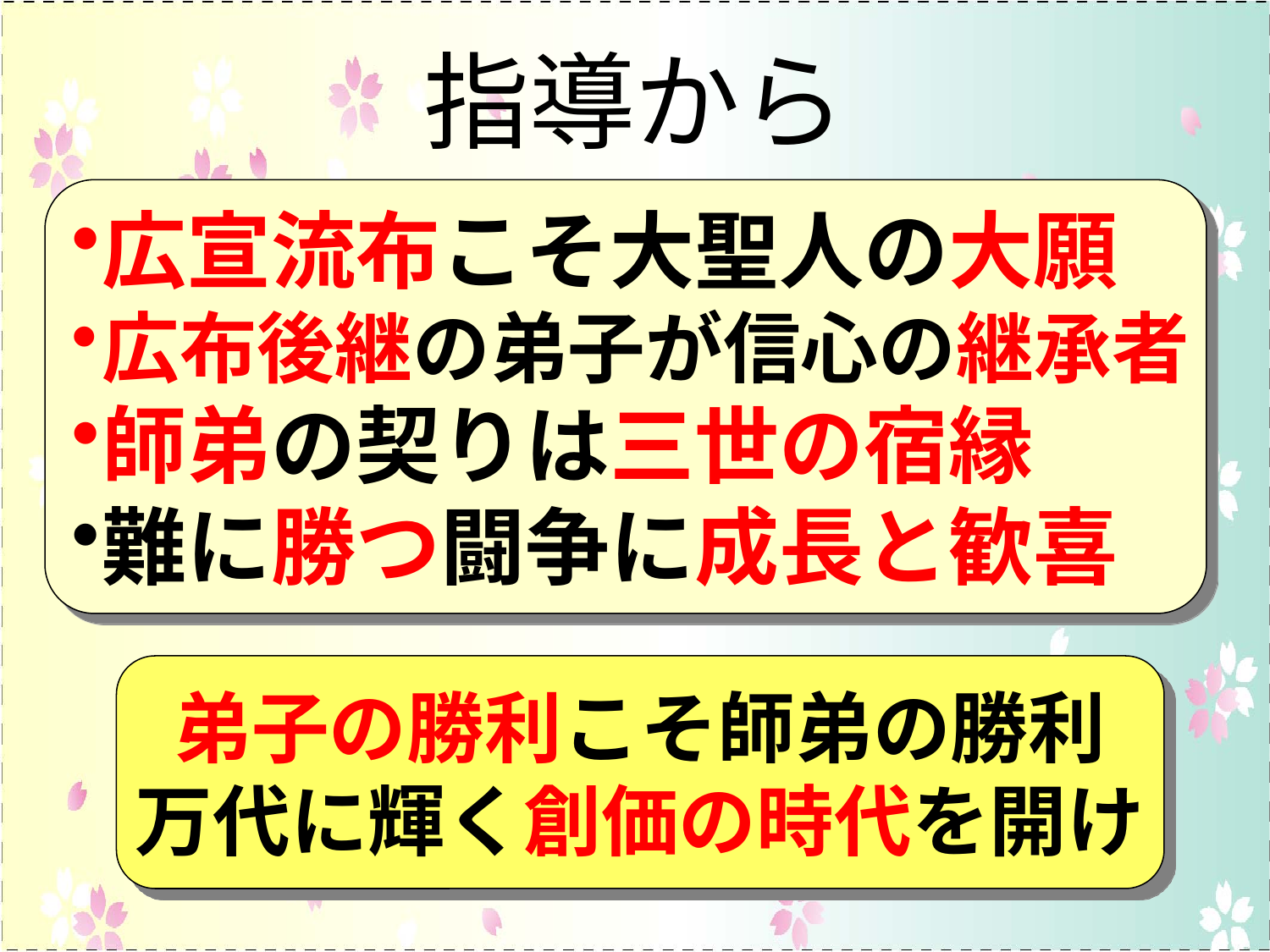

# 指導から
広宣流布こそ大聖人の大願
広布後継の弟子が信心の継承者
師弟の契りは三世の宿縁
難に勝つ闘争に成長と歓喜
弟子の勝利こそ師弟の勝利
万代に輝く創価の時代を開け